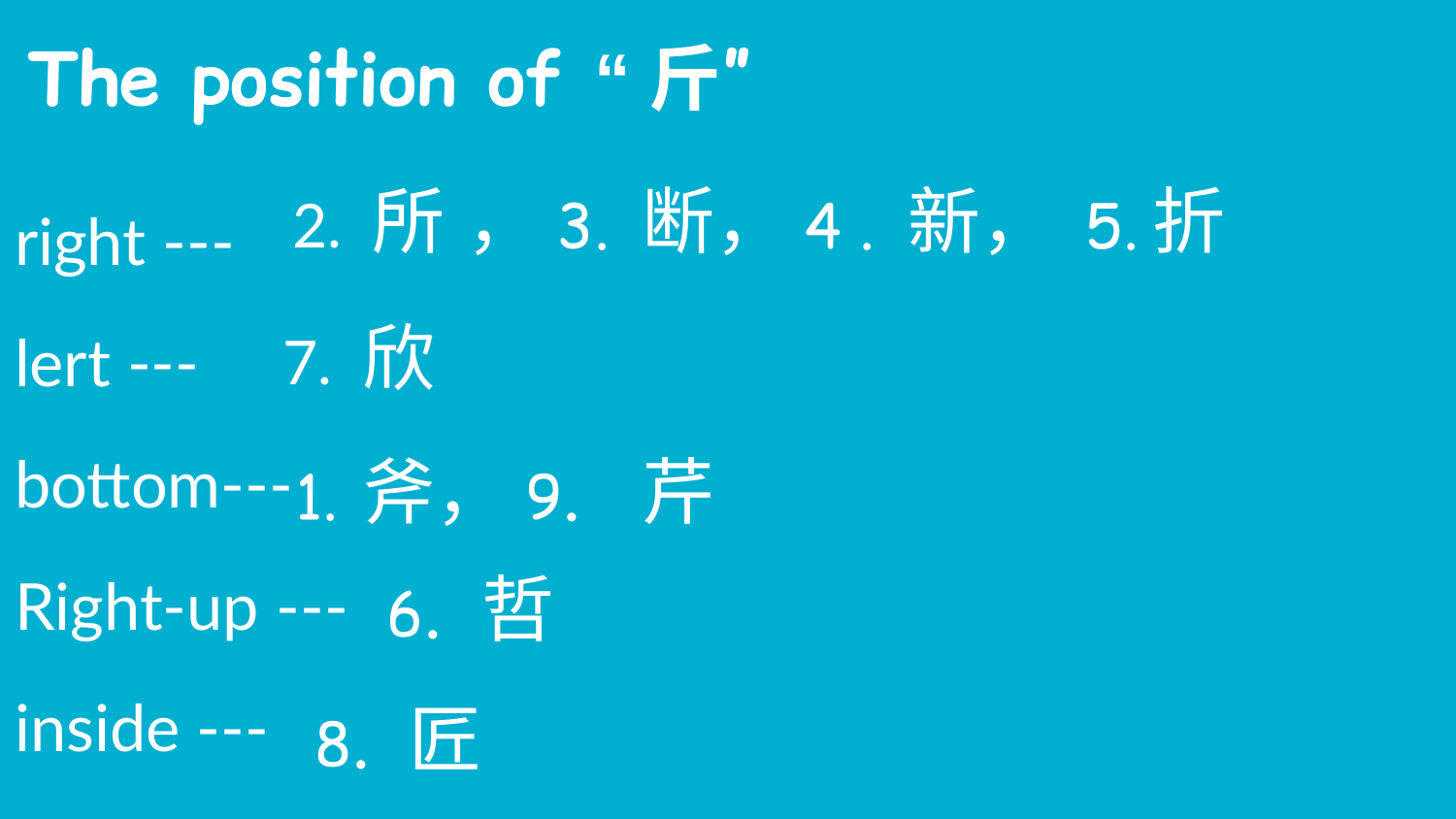

The position of “斤”
 2. 所 ，3. 断，4 . 新， 5.折
right ---
lert ---
bottom---
Right-up ---
inside ---
7. 欣
斧，9.  芹
6. 哲
8. 匠